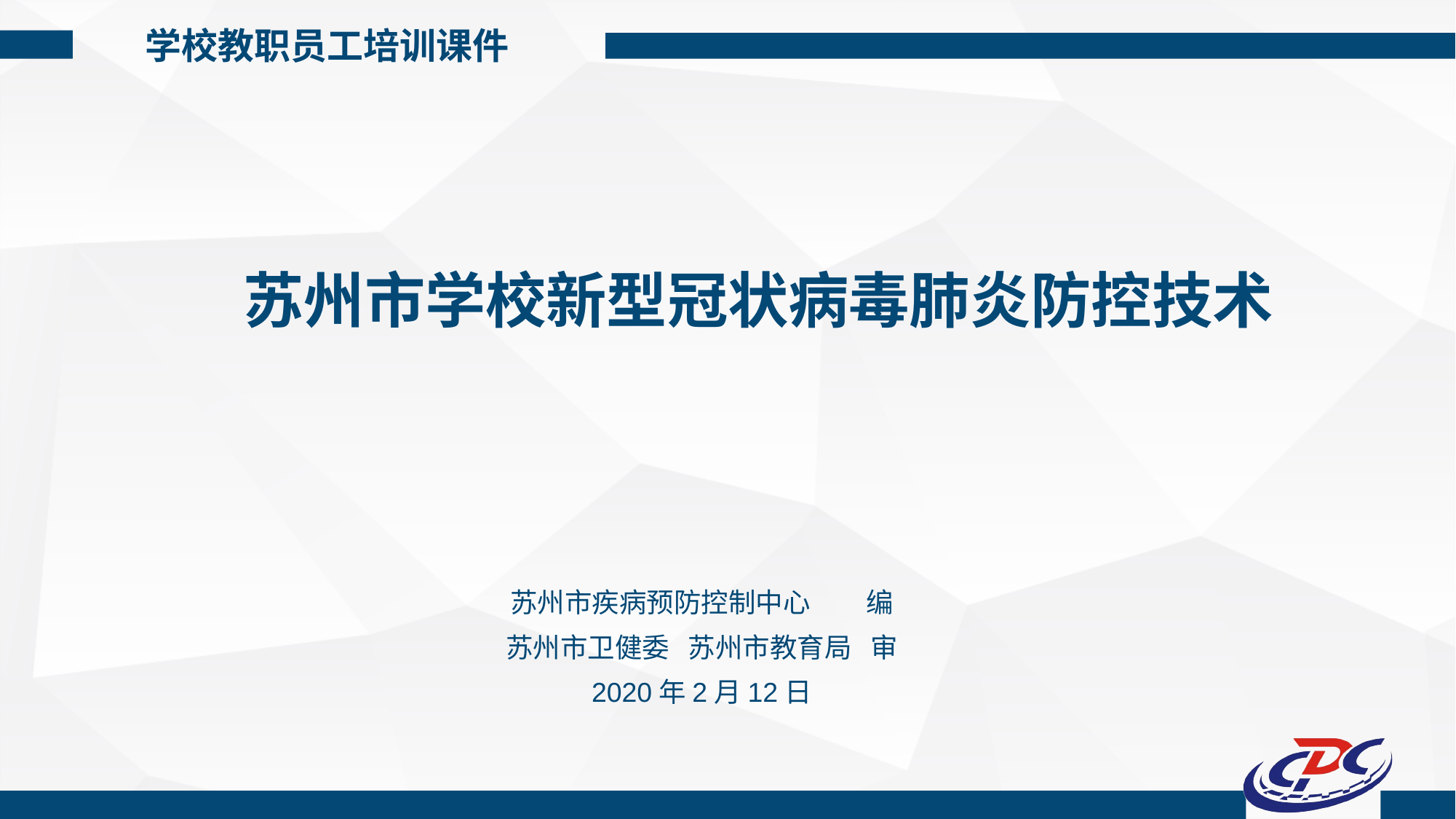

学校教职员工培训课件
苏州市学校新型冠状病毒肺炎防控技术
苏州市疾病预防控制中心         编
苏州市卫健委   苏州市教育局   审
2020年2月12日